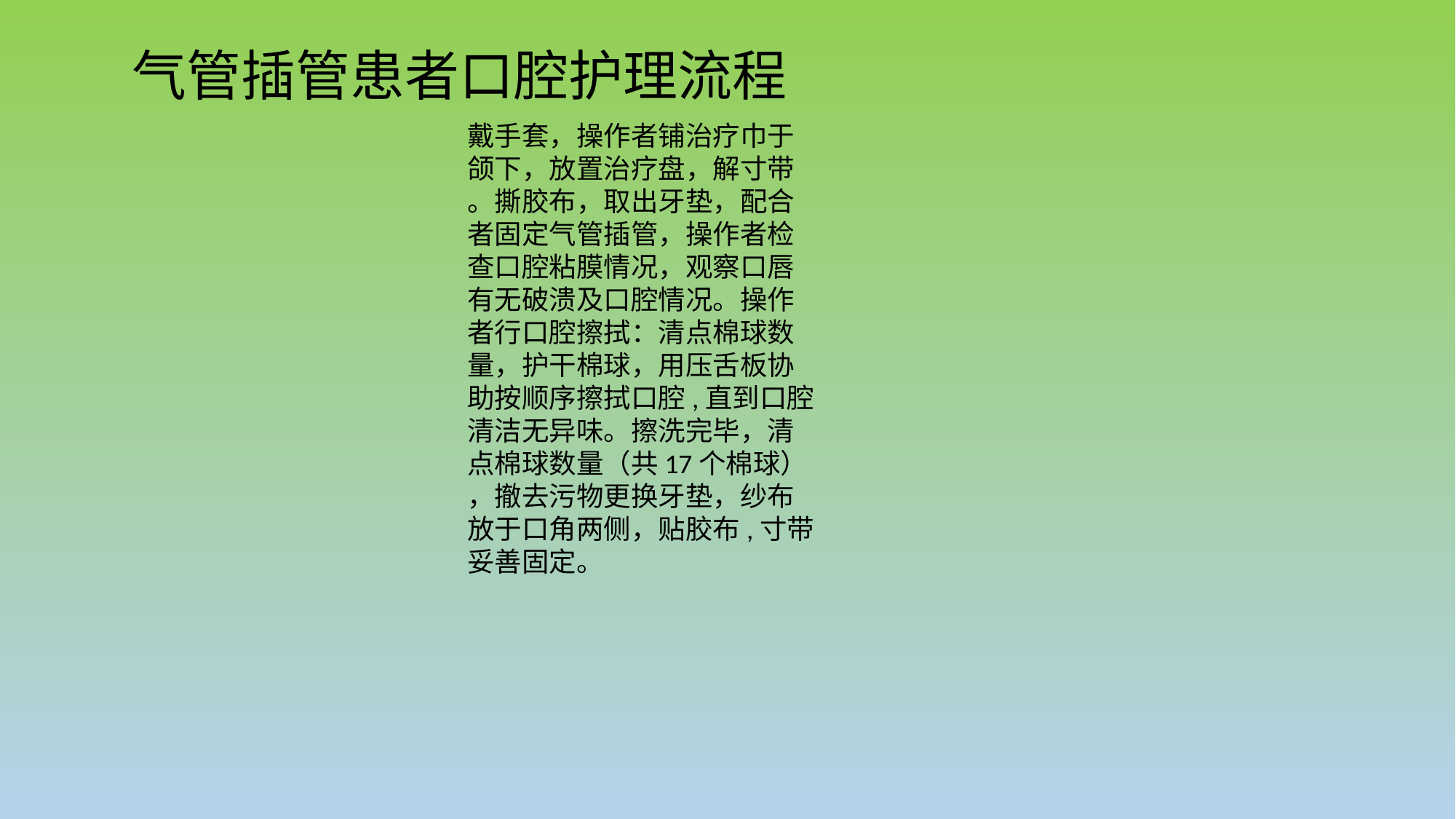

# 气管插管患者口腔护理流程
戴手套，操作者铺治疗巾于
颌下，放置治疗盘，解寸带
。撕胶布，取出牙垫，配合
者固定气管插管，操作者检
查口腔粘膜情况，观察口唇
有无破溃及口腔情况。操作
者行口腔擦拭：清点棉球数
量，护干棉球，用压舌板协
助按顺序擦拭口腔,直到口腔
清洁无异味。擦洗完毕，清
点棉球数量（共17个棉球）
，撤去污物更换牙垫，纱布
放于口角两侧，贴胶布,寸带
妥善固定。